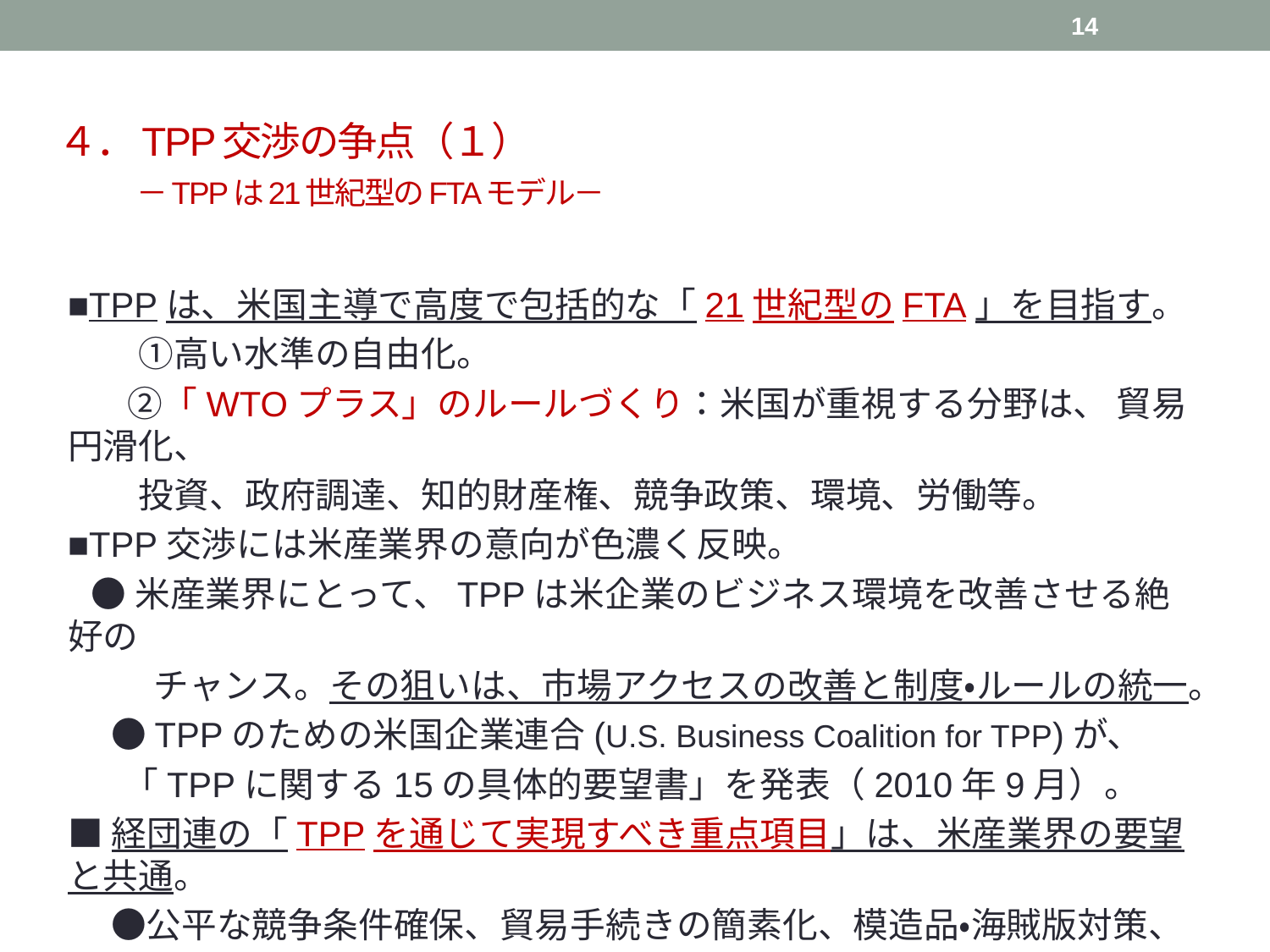

14
# ４．TPP交渉の争点（１） 　　－TPPは21世紀型のFTAモデル－
■TPPは、米国主導で高度で包括的な「21世紀型のFTA」を目指す。
　　①高い水準の自由化。
  　②「WTOプラス」のルールづくり：米国が重視する分野は、 貿易円滑化、
        投資、政府調達、知的財産権、競争政策、環境、労働等。
■TPP交渉には米産業界の意向が色濃く反映。
   ●米産業界にとって、TPPは米企業のビジネス環境を改善させる絶好の
　　  チャンス。その狙いは、市場アクセスの改善と制度・ルールの統一。
　 ●TPPのための米国企業連合(U.S. Business Coalition for TPP)が、
      「TPPに関する15の具体的要望書」を発表（2010年9月）。
■経団連の「TPPを通じて実現すべき重点項目」は、米産業界の要望と共通。
　 ●公平な競争条件確保、貿易手続きの簡素化、模造品・海賊版対策、
   　 制度・規格の調和、政府調達の開放、投資自由化・保護等。